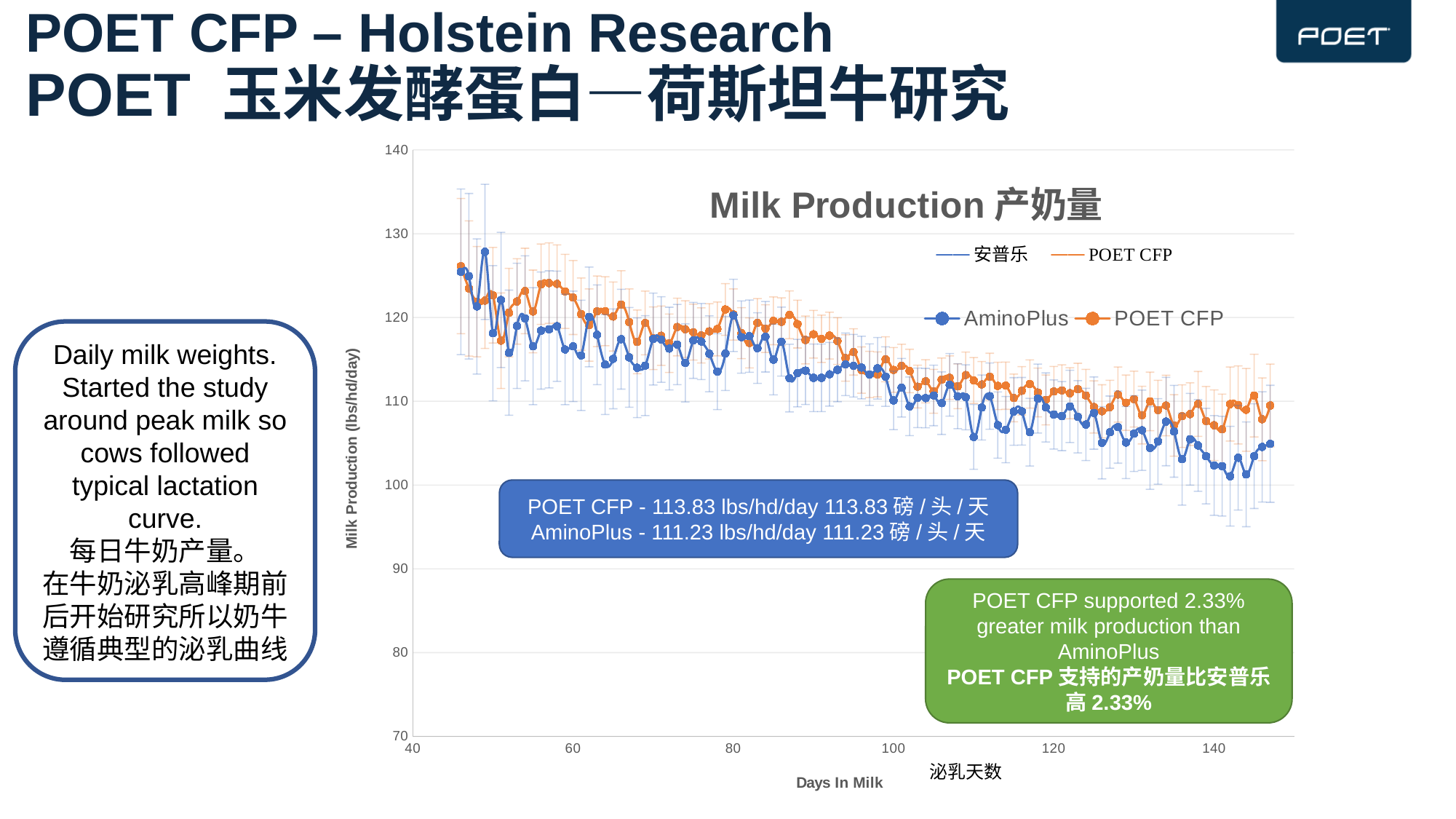

# POET CFP – Holstein Research POET 玉米发酵蛋白—荷斯坦牛研究

### Chart: Milk Production产奶量

| Category | AminoPlus | POET CFP |
|---|---|---|
Daily milk weights. Started the study around peak milk so cows followed typical lactation curve.
每日牛奶产量。
在牛奶泌乳高峰期前后开始研究所以奶牛遵循典型的泌乳曲线
POET CFP - 113.83 lbs/hd/day 113.83磅/头/天
AminoPlus - 111.23 lbs/hd/day 111.23磅/头/天
POET CFP supported 2.33% greater milk production than AminoPlus
POET CFP支持的产奶量比安普乐高2.33%